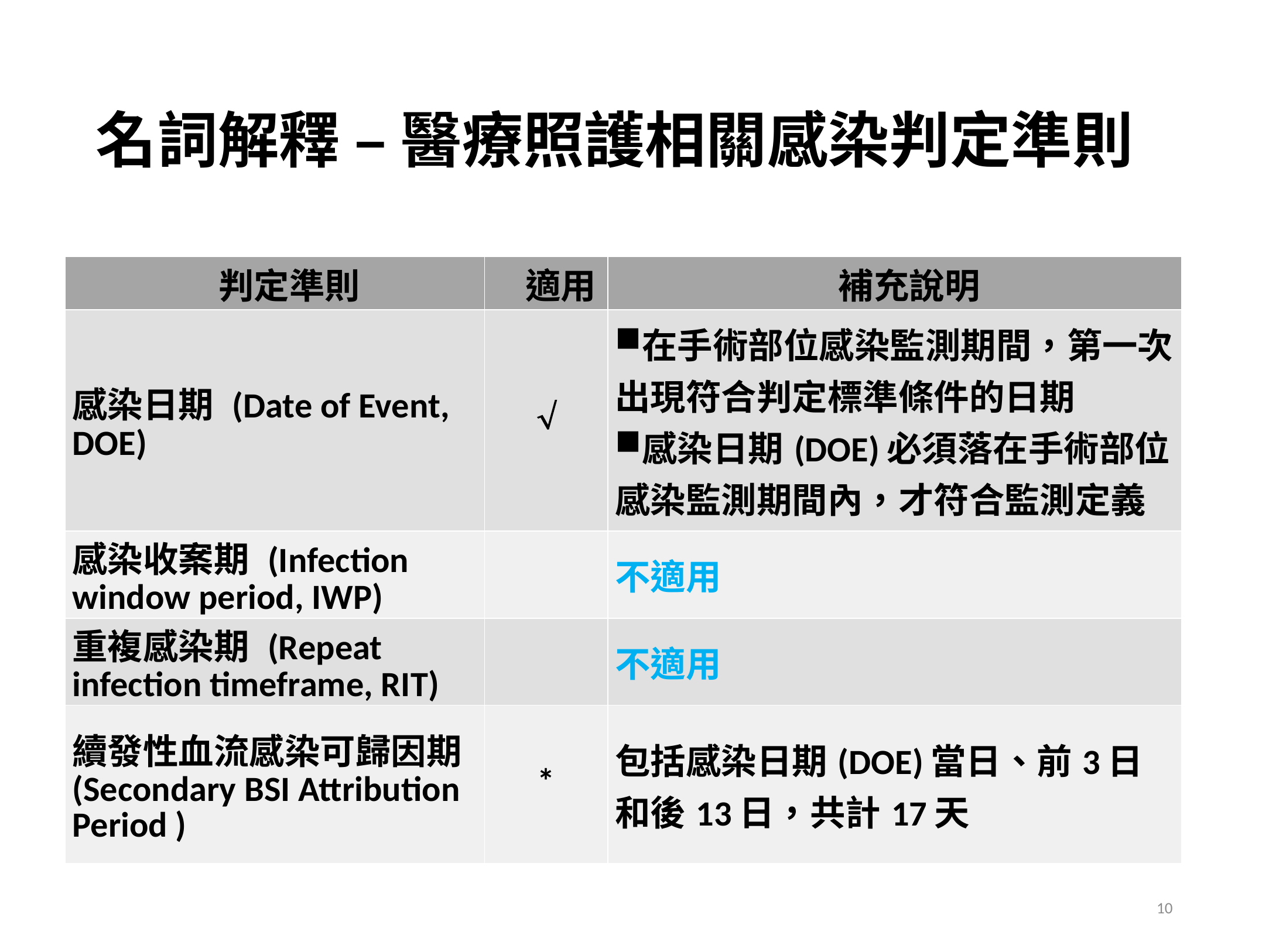

# 名詞解釋 – 醫療照護相關感染判定準則
| 判定準則 | 適用 | 補充說明 |
| --- | --- | --- |
| 感染日期 (Date of Event, DOE) | √ | 在手術部位感染監測期間，第一次出現符合判定標準條件的日期 感染日期(DOE)必須落在手術部位感染監測期間內，才符合監測定義 |
| 感染收案期 (Infection window period, IWP) |  | 不適用 |
| 重複感染期 (Repeat infection timeframe, RIT) |  | 不適用 |
| 續發性血流感染可歸因期 (Secondary BSI Attribution Period ) | \* | 包括感染日期(DOE)當日、前3日和後13日，共計17天 |
10